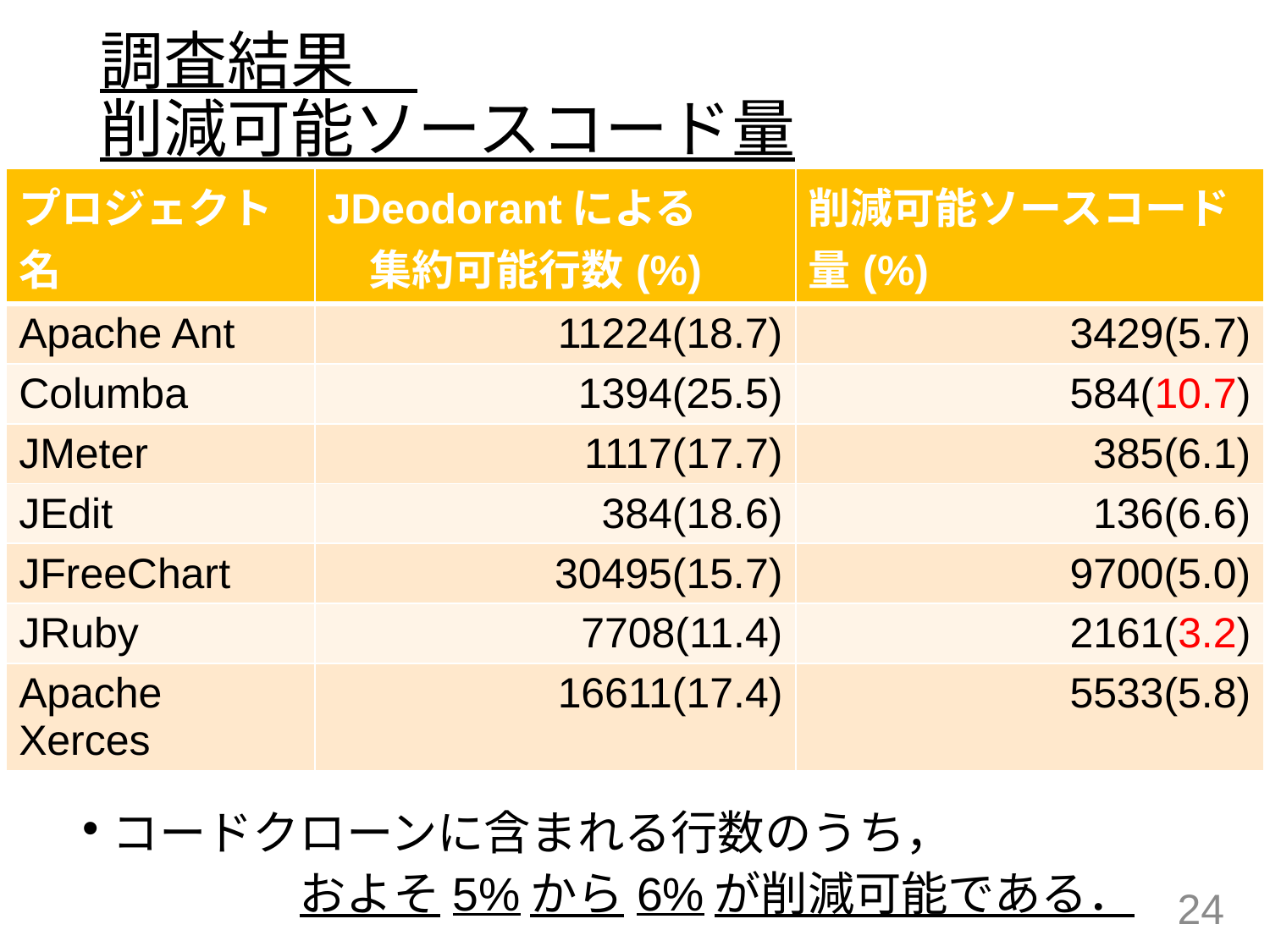

# 調査結果　 削減可能ソースコード量
| プロジェクト名 | JDeodorantによる　　　集約可能行数(%) | 削減可能ソースコード量(%) |
| --- | --- | --- |
| Apache Ant | 11224(18.7) | 3429(5.7) |
| Columba | 1394(25.5) | 584(10.7) |
| JMeter | 1117(17.7) | 385(6.1) |
| JEdit | 384(18.6) | 136(6.6) |
| JFreeChart | 30495(15.7) | 9700(5.0) |
| JRuby | 7708(11.4) | 2161(3.2) |
| Apache Xerces | 16611(17.4) | 5533(5.8) |
削減可能ソースコード量について
コードクローンに含まれる行数のうち，　　　　　　　　およそ5%から6%が削減可能である．
24